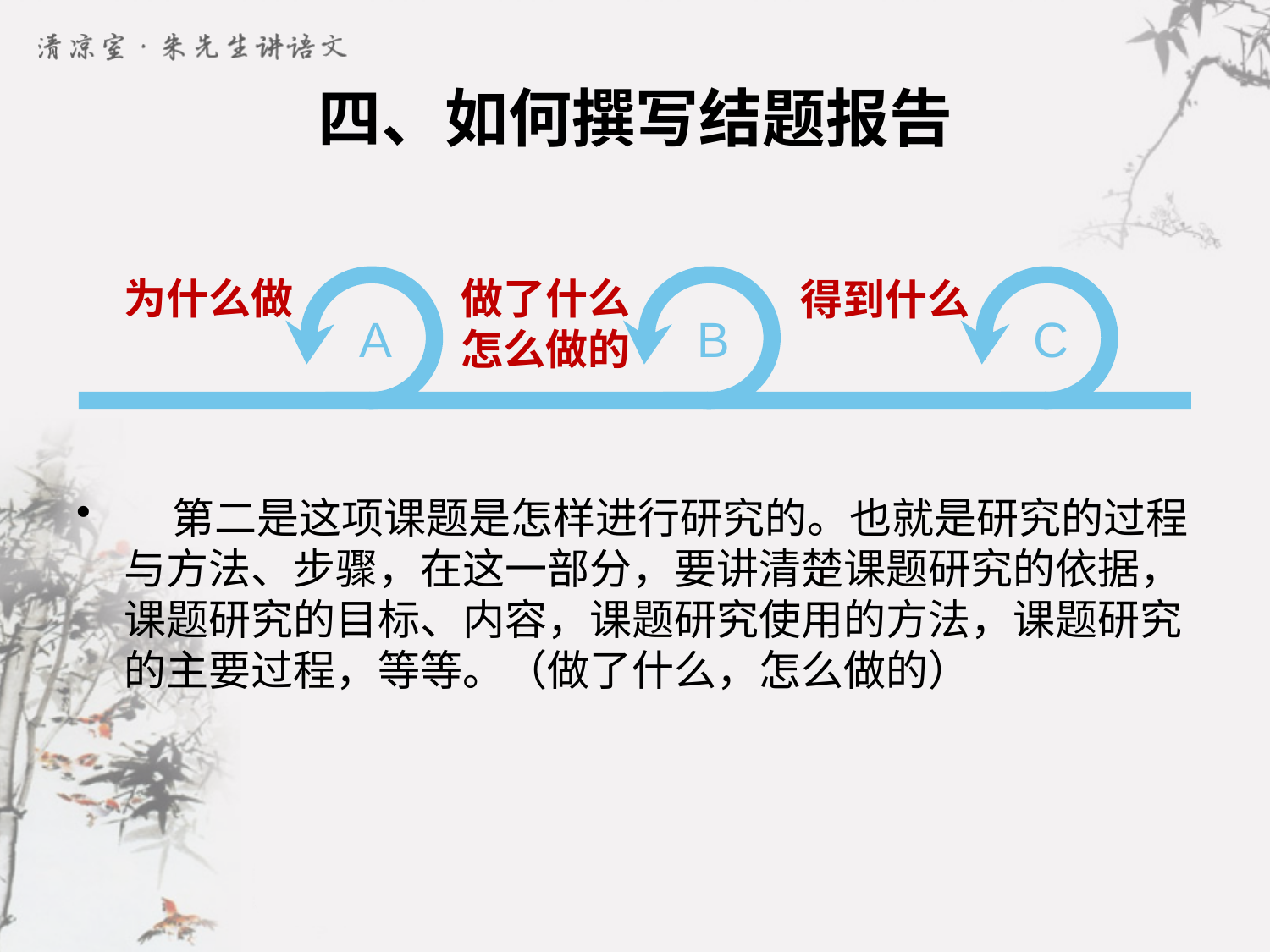

# 四、如何撰写结题报告
为什么做
A
做了什么怎么做的
B
得到什么
C

    第二是这项课题是怎样进行研究的。也就是研究的过程与方法、步骤，在这一部分，要讲清楚课题研究的依据，课题研究的目标、内容，课题研究使用的方法，课题研究的主要过程，等等。（做了什么，怎么做的）